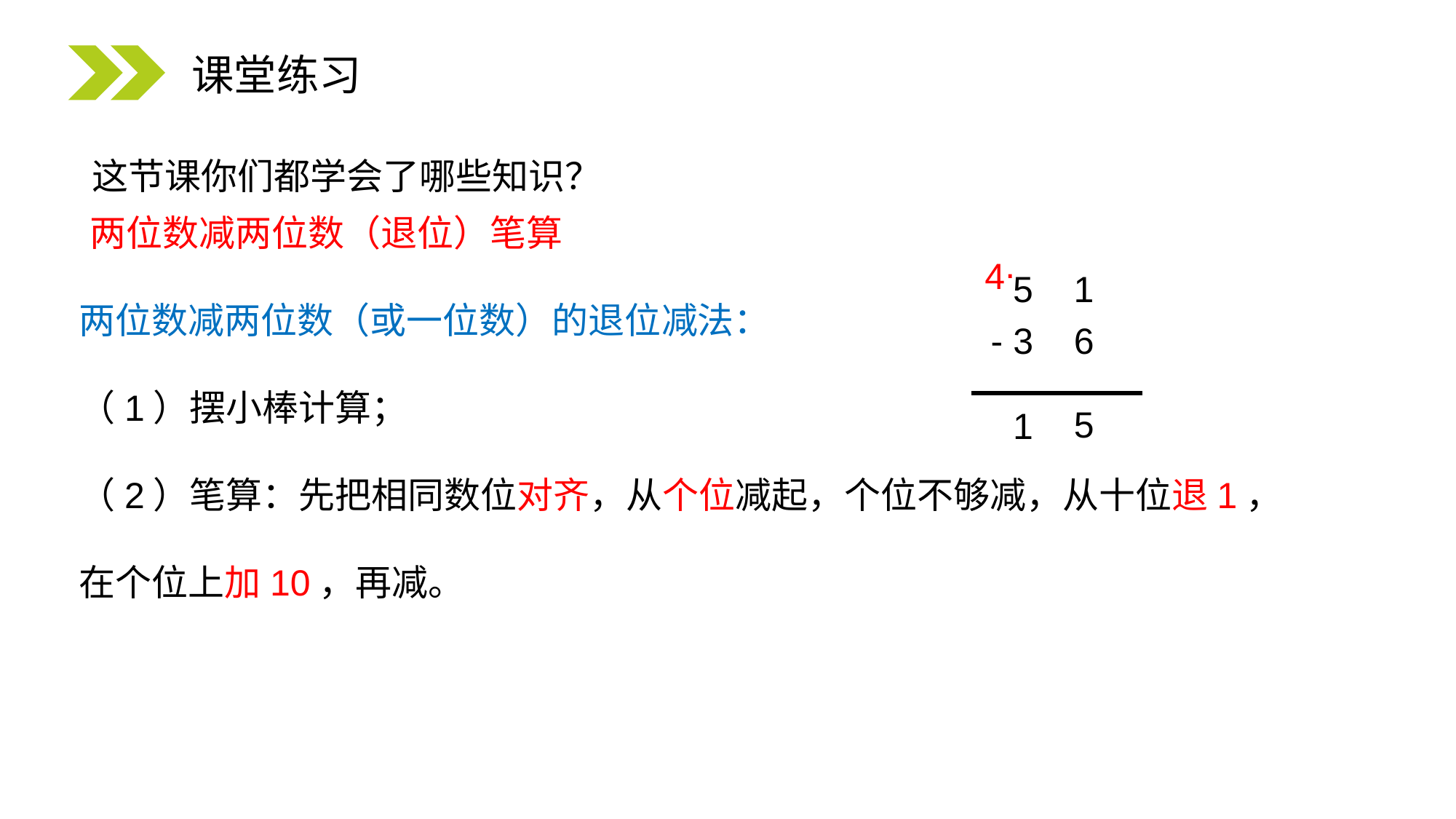

课堂练习
这节课你们都学会了哪些知识？
两位数减两位数（退位）笔算
.
4
5    1
- 3    6
5
1
两位数减两位数（或一位数）的退位减法：
（1）摆小棒计算；
（2）笔算：先把相同数位对齐，从个位减起，个位不够减，从十位退1，在个位上加10，再减。